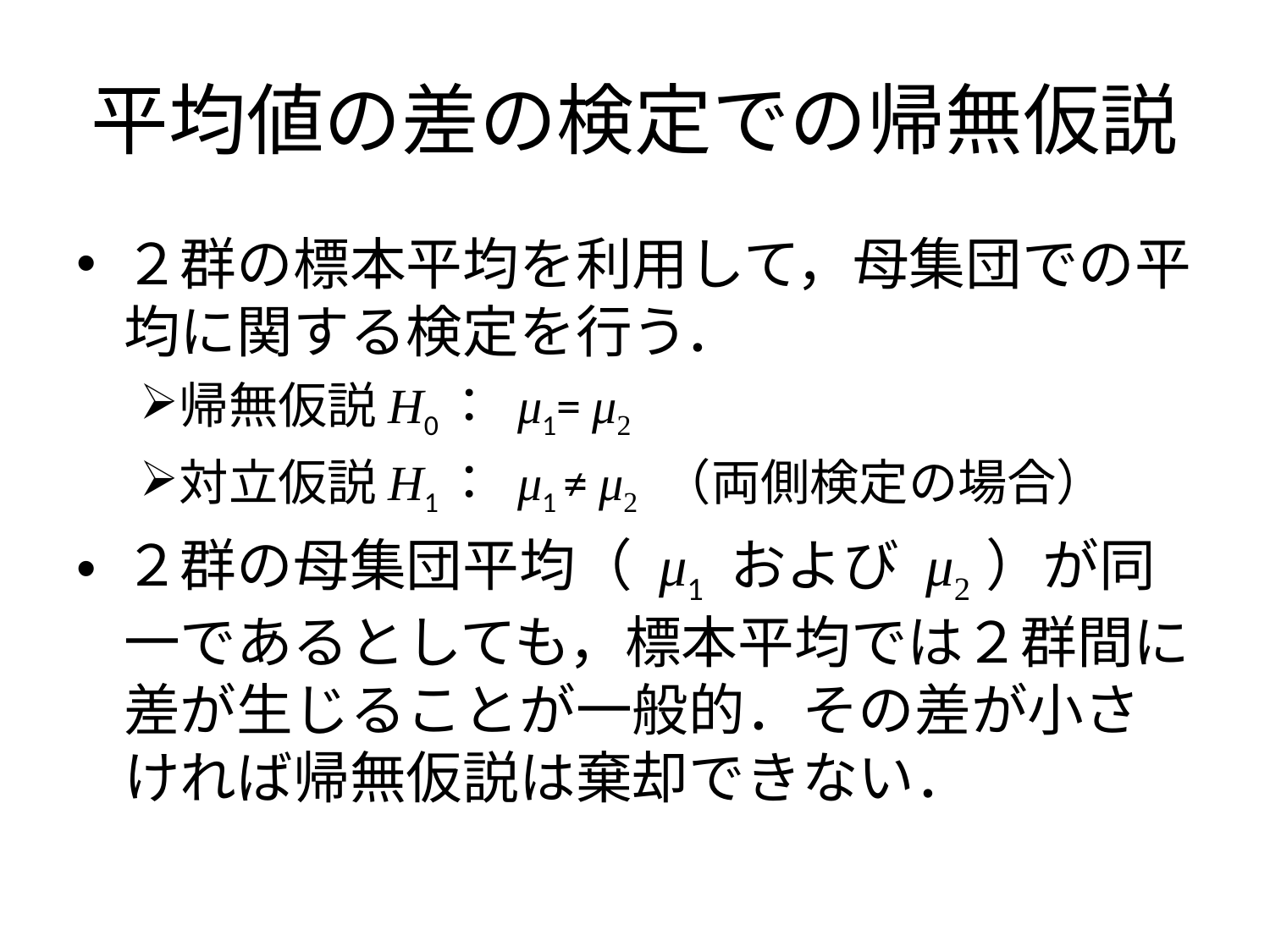

# 平均値の差の検定での帰無仮説
２群の標本平均を利用して，母集団での平均に関する検定を行う．
帰無仮説H0： μ1= μ2
対立仮説H1： μ1 ≠ μ2 （両側検定の場合）
２群の母集団平均（ μ1 および μ2 ）が同一であるとしても，標本平均では２群間に差が生じることが一般的．その差が小さければ帰無仮説は棄却できない．